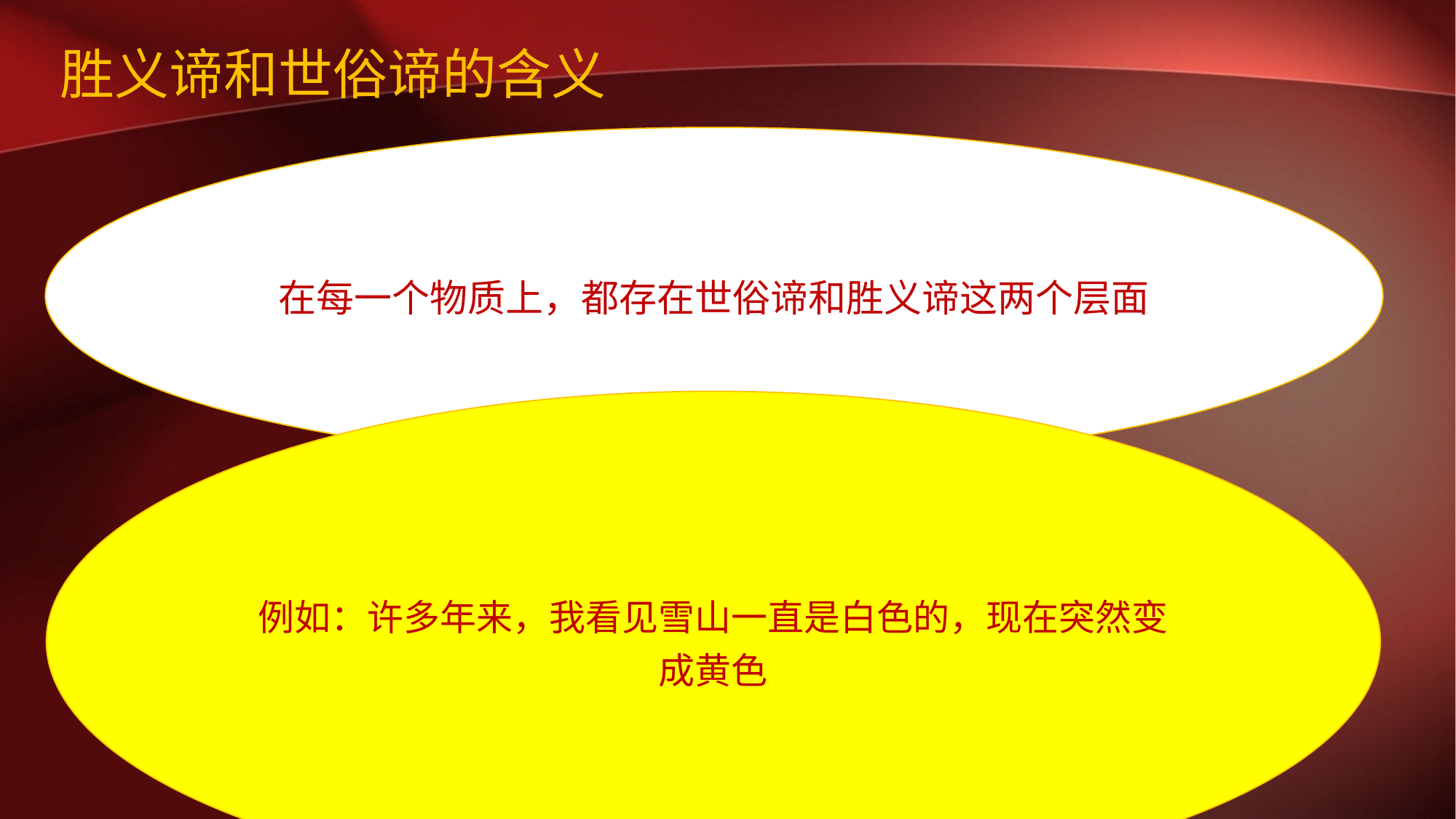

# 胜义谛和世俗谛的含义
在每一个物质上，都存在世俗谛和胜义谛这两个层面
例如：许多年来，我看见雪山一直是白色的，现在突然变成黄色